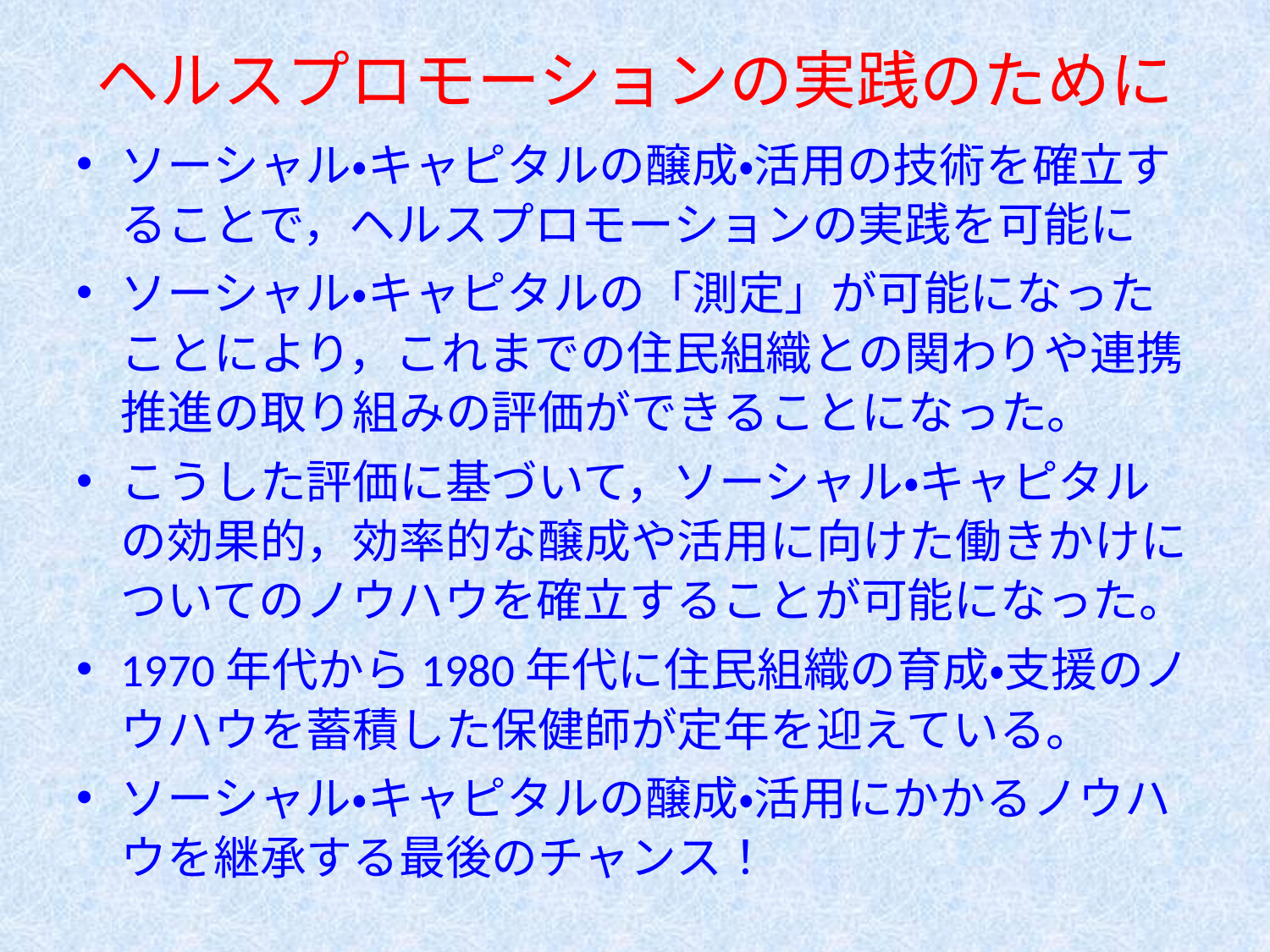

# ヘルスプロモーションの実践のために
ソーシャル・キャピタルの醸成・活用の技術を確立することで，ヘルスプロモーションの実践を可能に
ソーシャル・キャピタルの「測定」が可能になったことにより，これまでの住民組織との関わりや連携推進の取り組みの評価ができることになった。
こうした評価に基づいて，ソーシャル・キャピタルの効果的，効率的な醸成や活用に向けた働きかけについてのノウハウを確立することが可能になった。
1970年代から1980年代に住民組織の育成・支援のノウハウを蓄積した保健師が定年を迎えている。
ソーシャル・キャピタルの醸成・活用にかかるノウハウを継承する最後のチャンス！